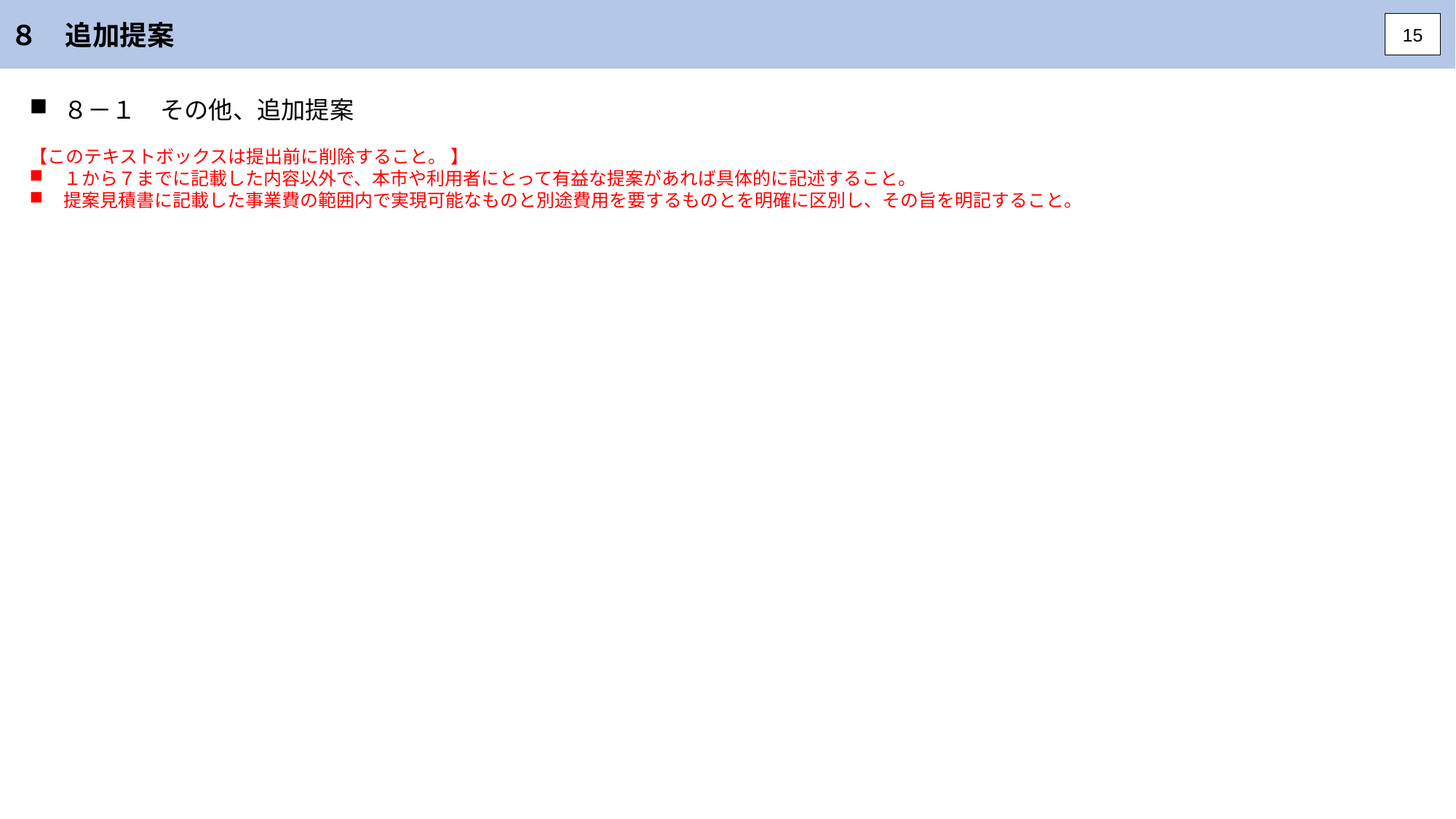

８　追加提案
15
８－１　その他、追加提案
【このテキストボックスは提出前に削除すること。 】
１から７までに記載した内容以外で、本市や利用者にとって有益な提案があれば具体的に記述すること。
提案見積書に記載した事業費の範囲内で実現可能なものと別途費用を要するものとを明確に区別し、その旨を明記すること。